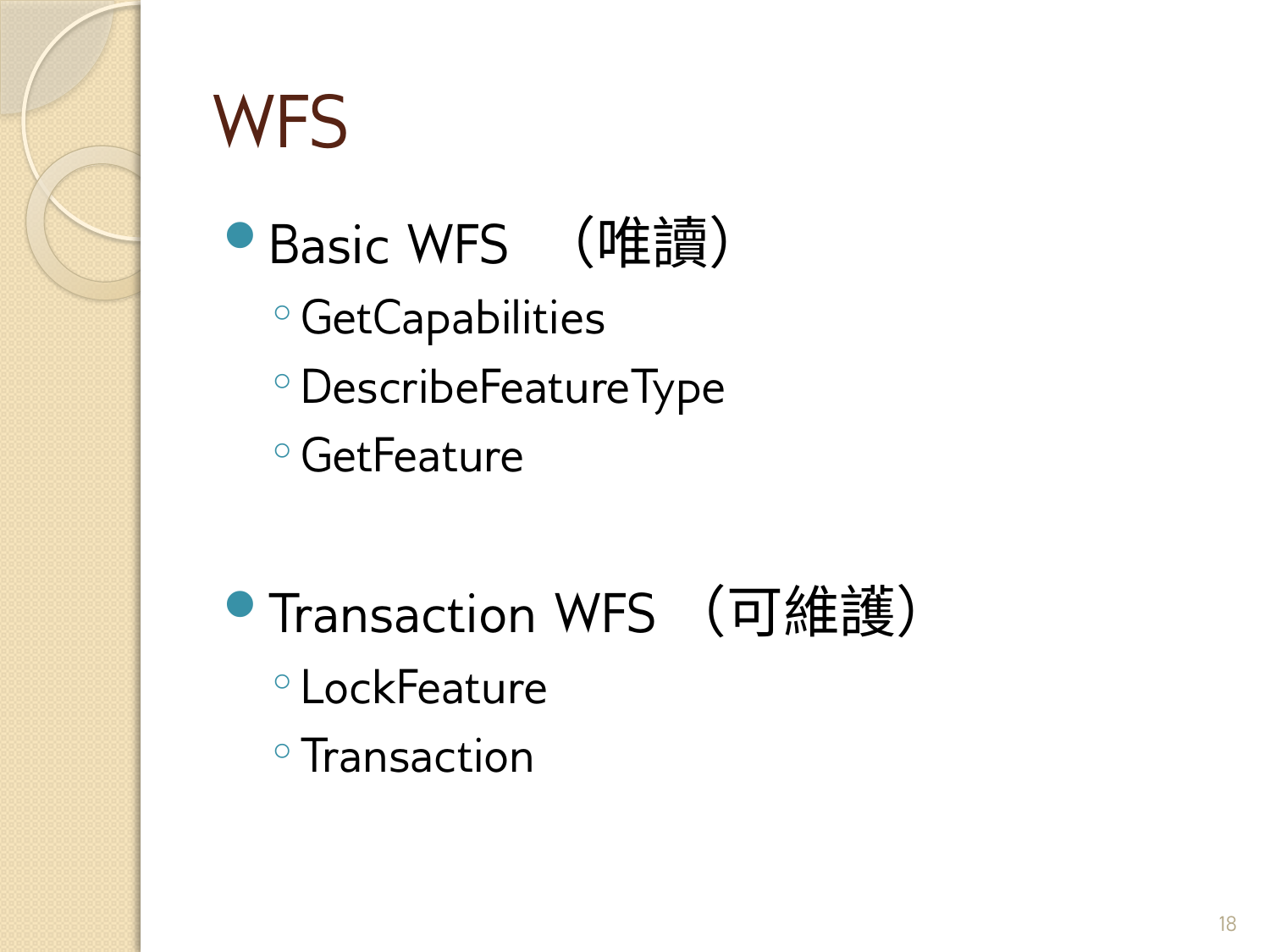

# WFS
Basic WFS （唯讀）
GetCapabilities
DescribeFeatureType
GetFeature

Transaction WFS（可維護）
LockFeature
Transaction
18